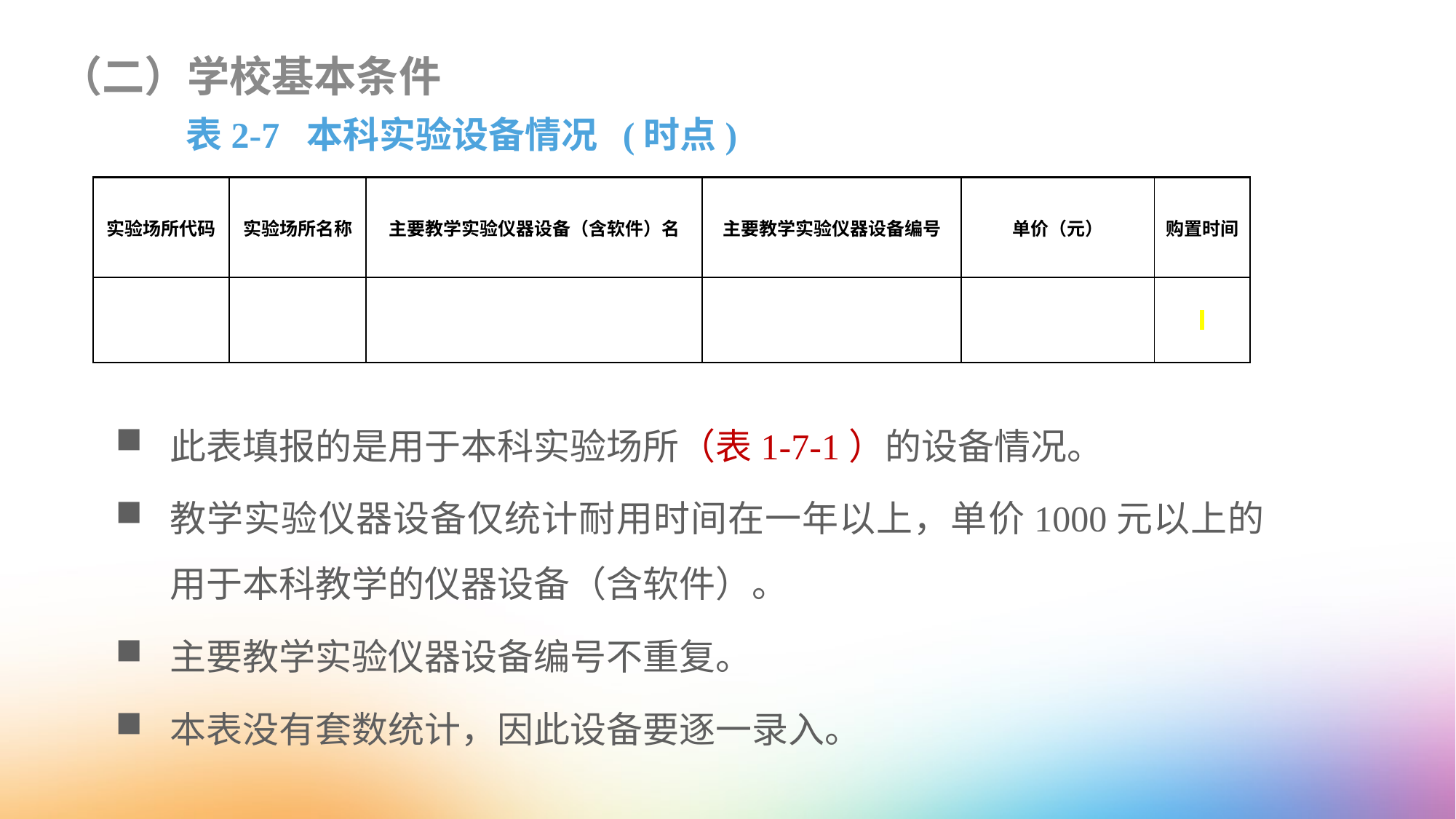

（二）学校基本条件
表2-7  本科实验设备情况  (时点)
| 实验场所代码 | 实验场所名称 | 主要教学实验仪器设备（含软件）名 | 主要教学实验仪器设备编号 | 单价（元） | 购置时间 |
| --- | --- | --- | --- | --- | --- |
|  |  |  |  |  |  |
此表填报的是用于本科实验场所（表1-7-1）的设备情况。
教学实验仪器设备仅统计耐用时间在一年以上，单价1000元以上的用于本科教学的仪器设备（含软件）。
主要教学实验仪器设备编号不重复。
本表没有套数统计，因此设备要逐一录入。